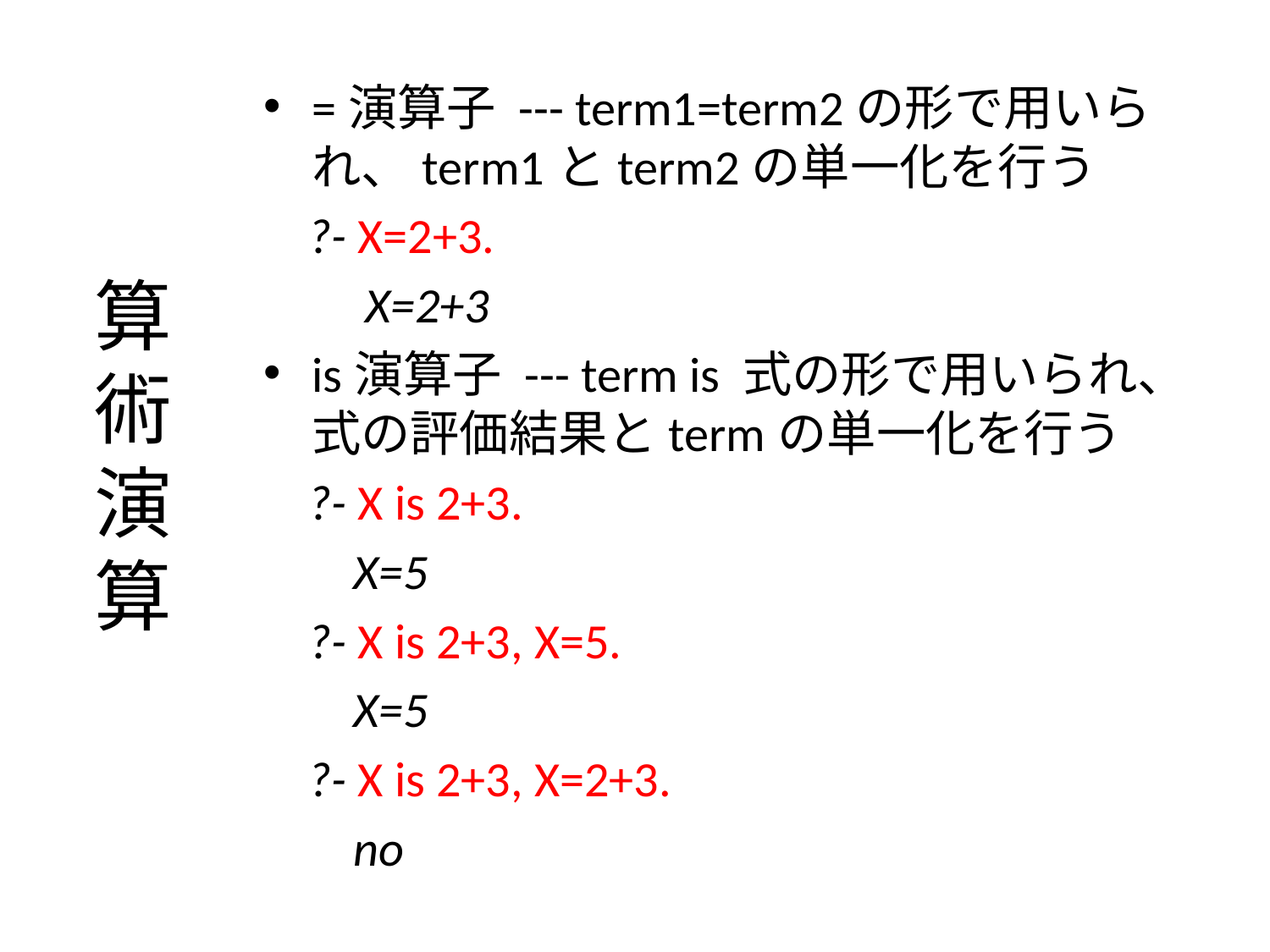

=演算子 --- term1=term2の形で用いられ、term1とterm2の単一化を行う
    ?- X=2+3.
         X=2+3
is演算子 --- term is 式の形で用いられ、式の評価結果とtermの単一化を行う
    ?- X is 2+3.
        X=5
    ?- X is 2+3, X=5.
        X=5
    ?- X is 2+3, X=2+3.
        no
# 算術演算